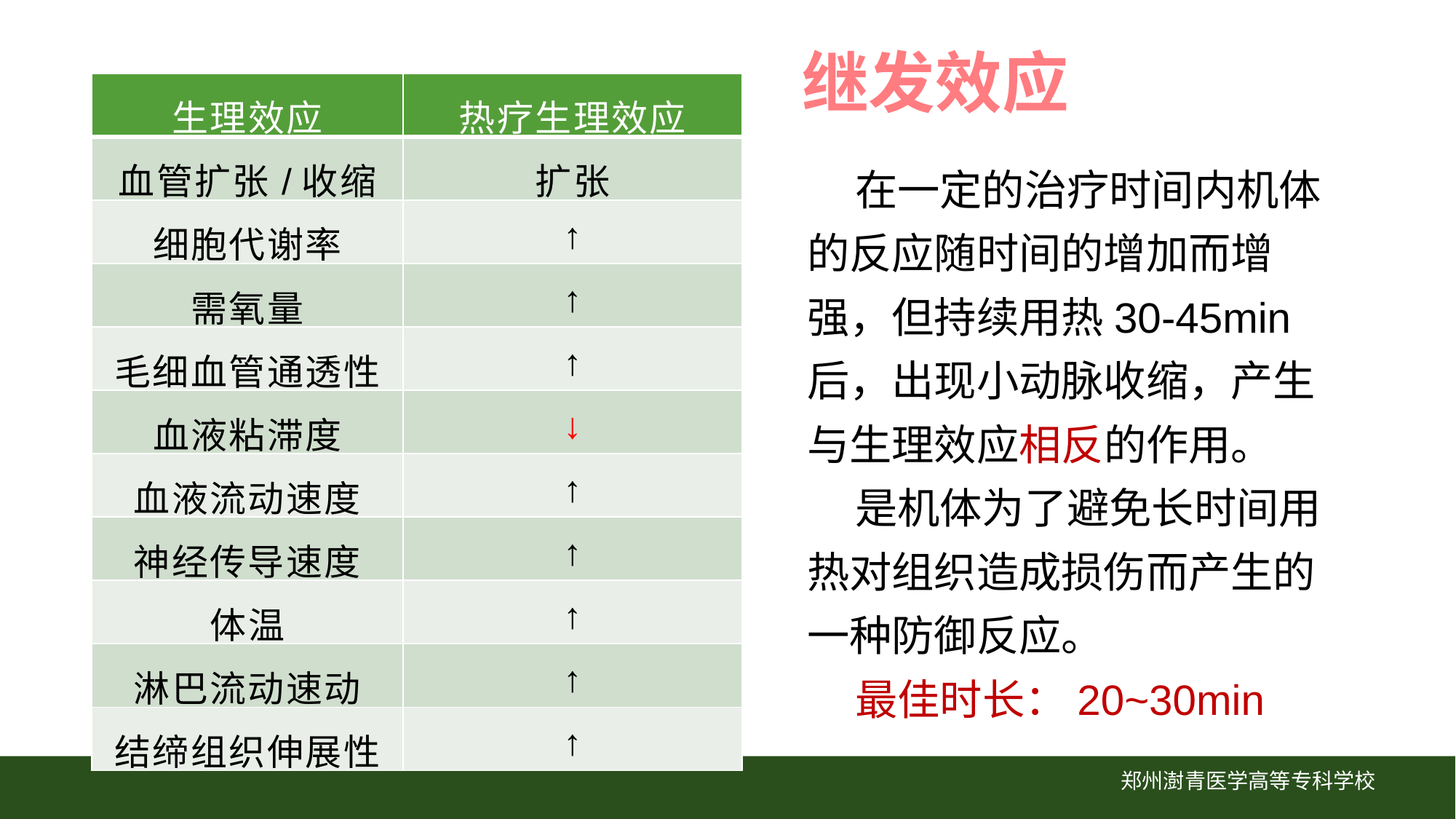

继发效应
| 生理效应 | 热疗生理效应 |
| --- | --- |
| 血管扩张/收缩 | 扩张 |
| 细胞代谢率 | ↑ |
| 需氧量 | ↑ |
| 毛细血管通透性 | ↑ |
| 血液粘滞度 | ↓ |
| 血液流动速度 | ↑ |
| 神经传导速度 | ↑ |
| 体温 | ↑ |
| 淋巴流动速动 | ↑ |
| 结缔组织伸展性 | ↑ |
    在一定的治疗时间内机体的反应随时间的增加而增强，但持续用热30-45min后，出现小动脉收缩，产生与生理效应相反的作用。
    是机体为了避免长时间用热对组织造成损伤而产生的一种防御反应。
    最佳时长：20~30min
郑州澍青医学高等专科学校